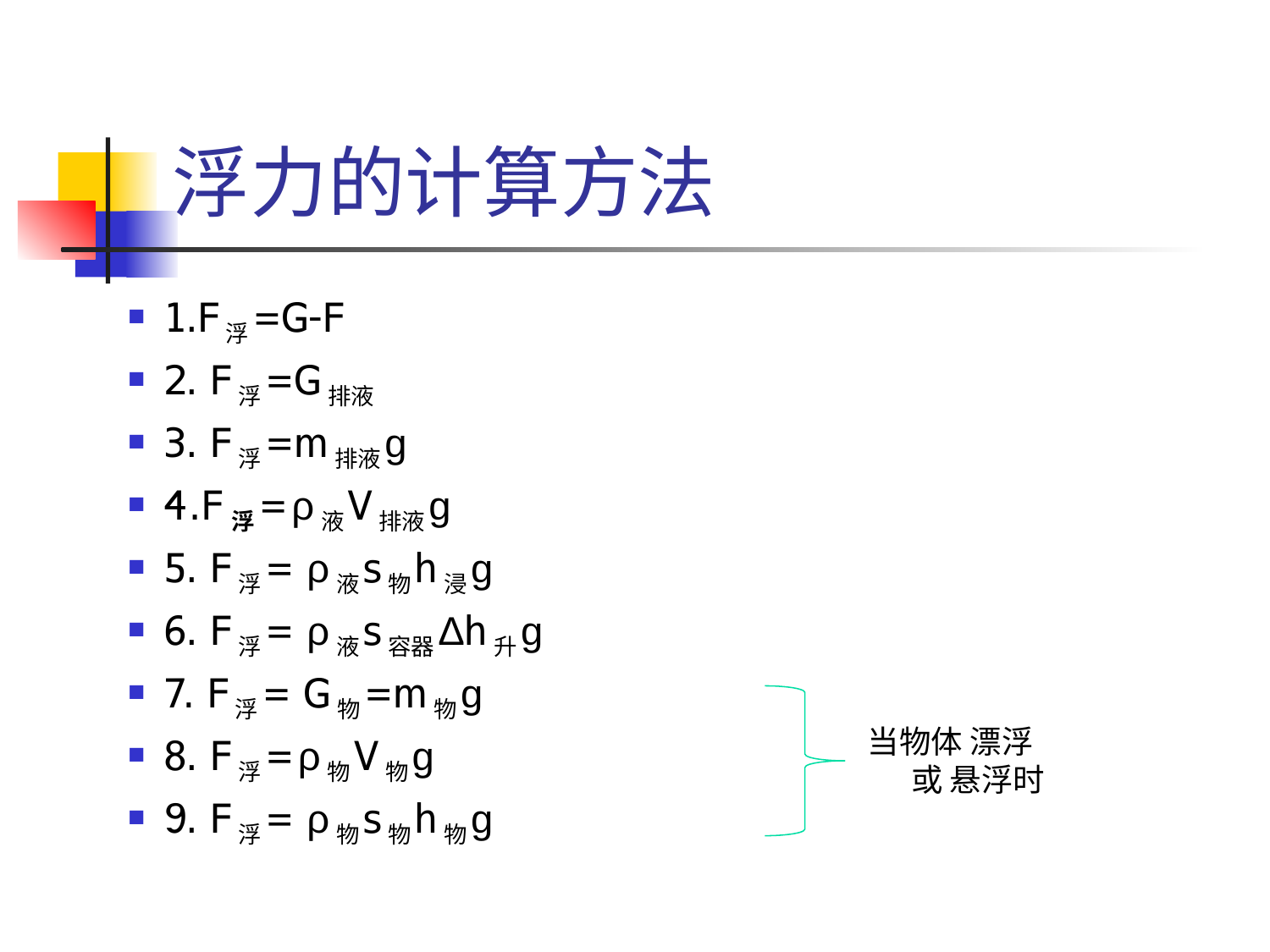

# 浮力的计算方法
1.F浮=G-F
2. F浮=G排液
3. F浮=m排液ɡ
4.F浮=ρ液V排液ɡ
5. F浮= ρ液s物h浸ɡ
6. F浮= ρ液s容器Δh升ɡ
7. F浮= G物=m物ɡ
8. F浮=ρ物V物ɡ
9. F浮= ρ物s物h物ɡ

当物体 漂浮
     或 悬浮时